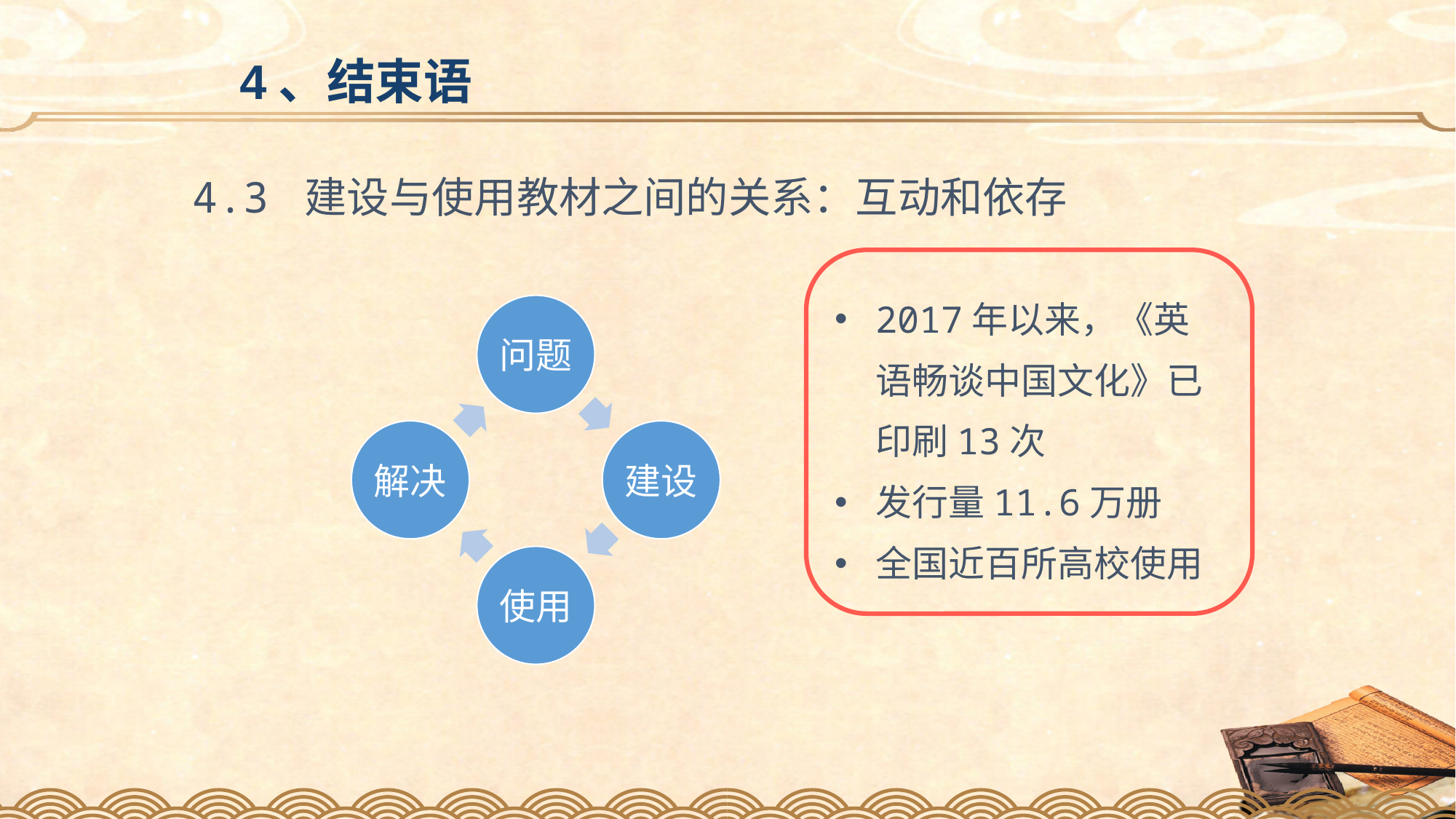

4、结束语
4.3 建设与使用教材之间的关系：互动和依存

2017年以来，《英语畅谈中国文化》已印刷13次
发行量11.6万册
全国近百所高校使用
问题

建设

使用

解决